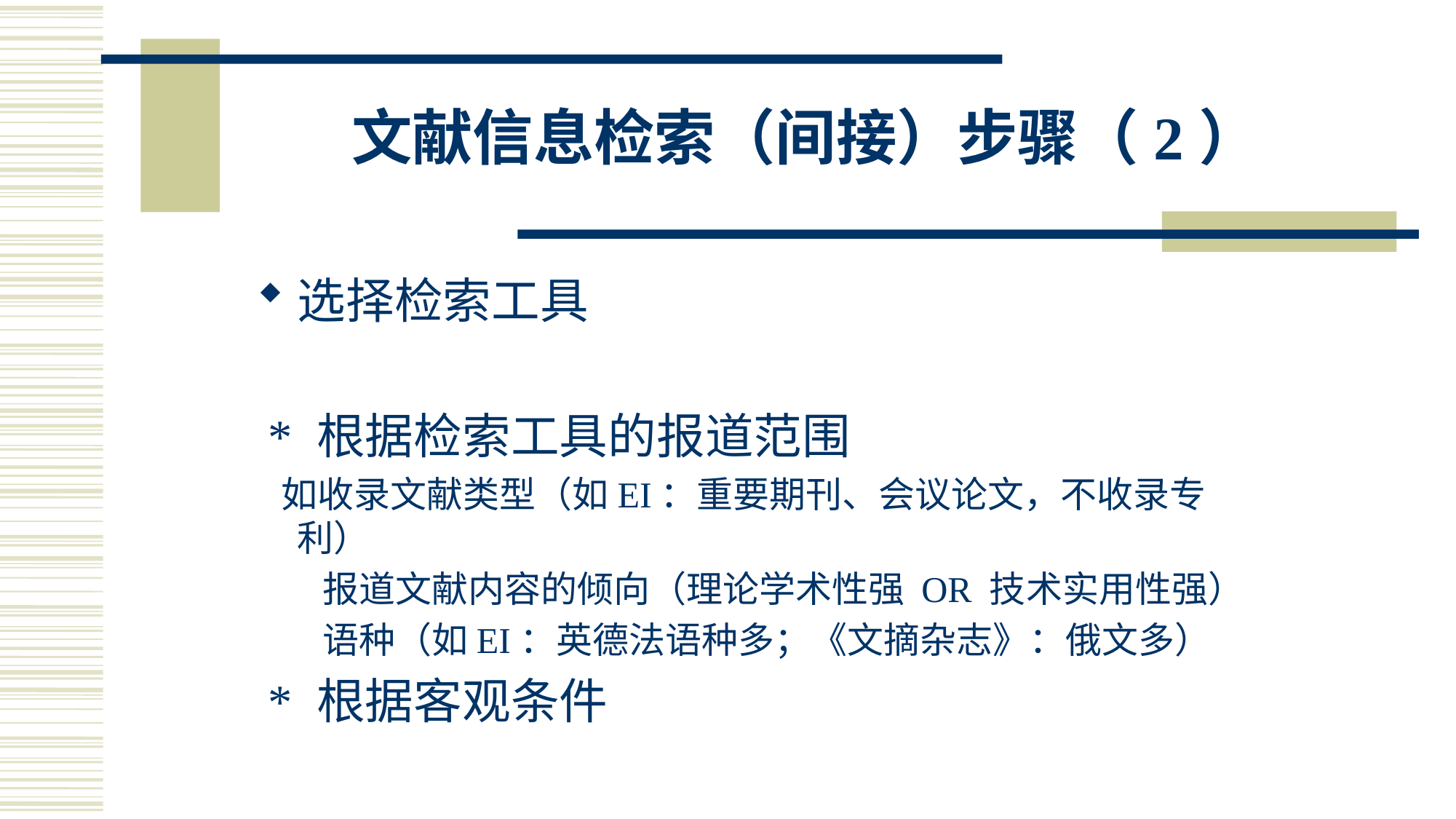

# 文献信息检索（间接）步骤（2）
选择检索工具

 * 根据检索工具的报道范围
  如收录文献类型（如EI：重要期刊、会议论文，不收录专利）
       报道文献内容的倾向（理论学术性强 OR 技术实用性强）
       语种（如EI：英德法语种多；《文摘杂志》：俄文多）
 * 根据客观条件